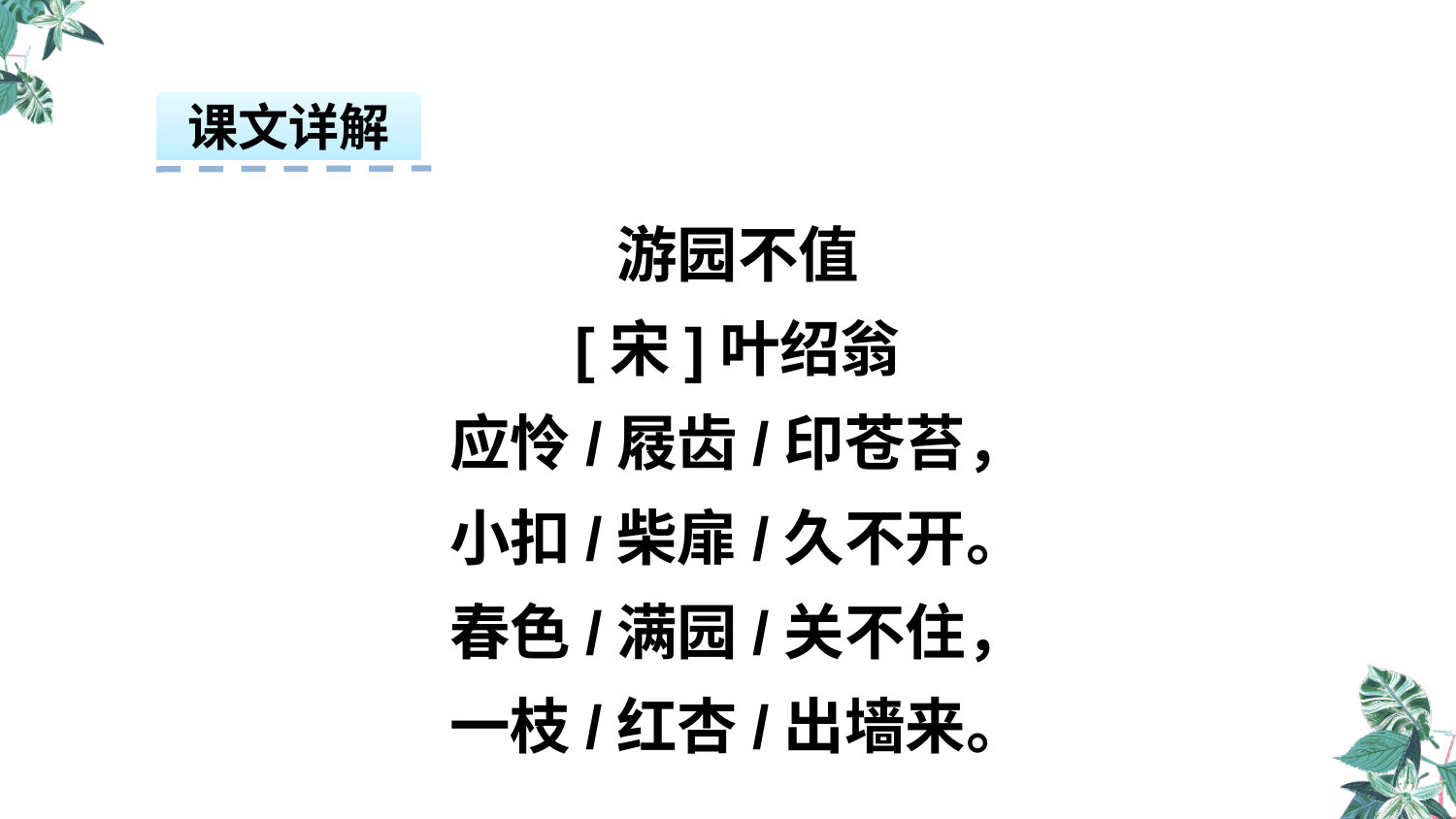

课文详解

游园不值
[宋]叶绍翁
应怜/屐齿/印苍苔，
小扣/柴扉/久不开。
春色/满园/关不住，
一枝/红杏/出墙来。